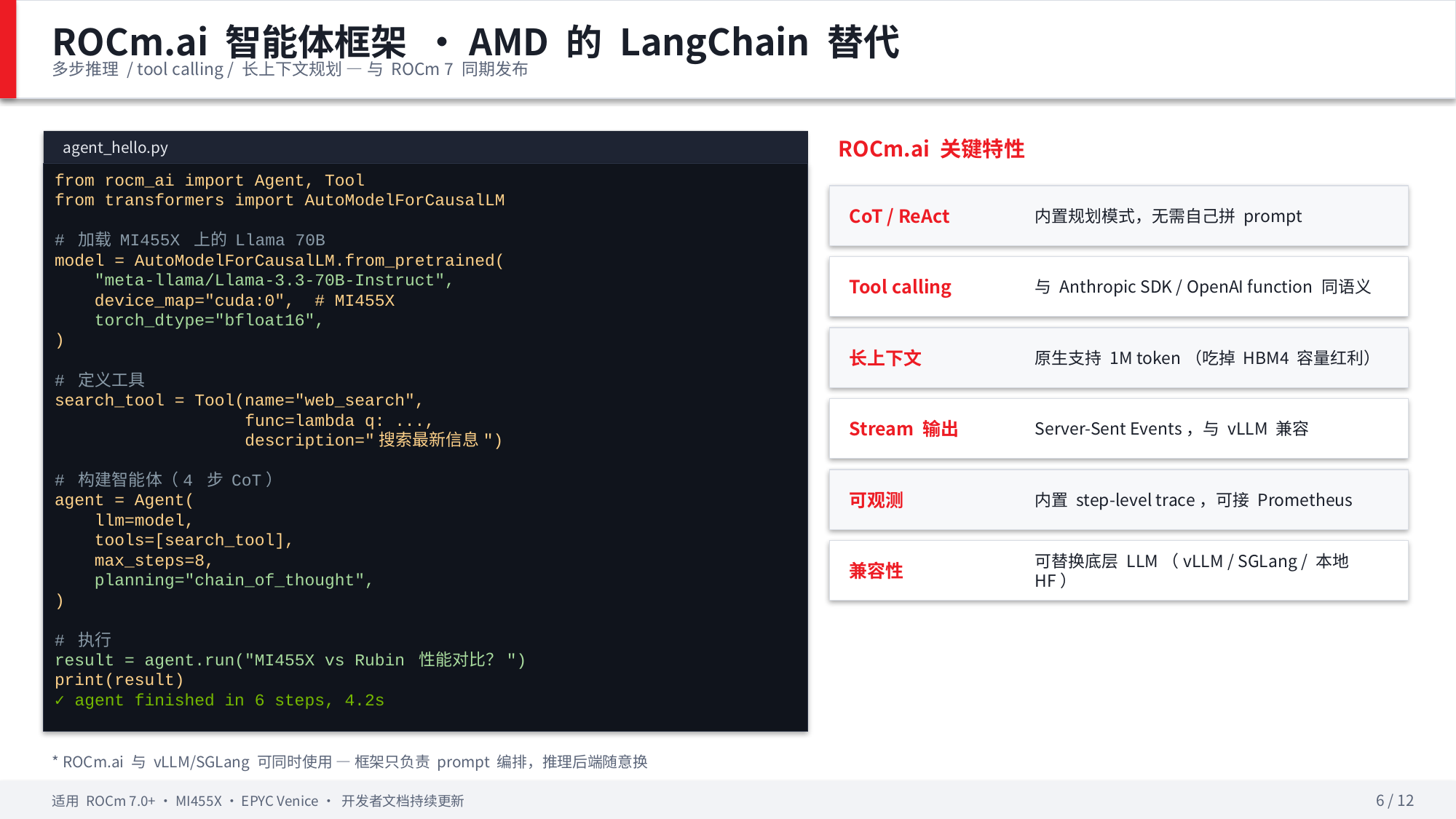

ROCm.ai 智能体框架 · AMD 的 LangChain 替代
多步推理 / tool calling / 长上下文规划 — 与 ROCm 7 同期发布

agent_hello.py
ROCm.ai 关键特性

from rocm_ai import Agent, Tool
from transformers import AutoModelForCausalLM

# 加载 MI455X 上的 Llama 70B
model = AutoModelForCausalLM.from_pretrained(
    "meta-llama/Llama-3.3-70B-Instruct",
    device_map="cuda:0",  # MI455X
    torch_dtype="bfloat16",
)

# 定义工具
search_tool = Tool(name="web_search",
                   func=lambda q: ...,
                   description="搜索最新信息")

# 构建智能体（4 步 CoT）
agent = Agent(
    llm=model,
    tools=[search_tool],
    max_steps=8,
    planning="chain_of_thought",
)

# 执行
result = agent.run("MI455X vs Rubin 性能对比？")
print(result)
✓ agent finished in 6 steps, 4.2s

CoT / ReAct
内置规划模式，无需自己拼 prompt

Tool calling
与 Anthropic SDK / OpenAI function 同语义

长上下文
原生支持 1M token（吃掉 HBM4 容量红利）

Stream 输出
Server-Sent Events，与 vLLM 兼容

可观测
内置 step-level trace，可接 Prometheus

兼容性
可替换底层 LLM（vLLM / SGLang / 本地 HF）
* ROCm.ai 与 vLLM/SGLang 可同时使用 — 框架只负责 prompt 编排，推理后端随意换

适用 ROCm 7.0+ · MI455X · EPYC Venice · 开发者文档持续更新
6 / 12